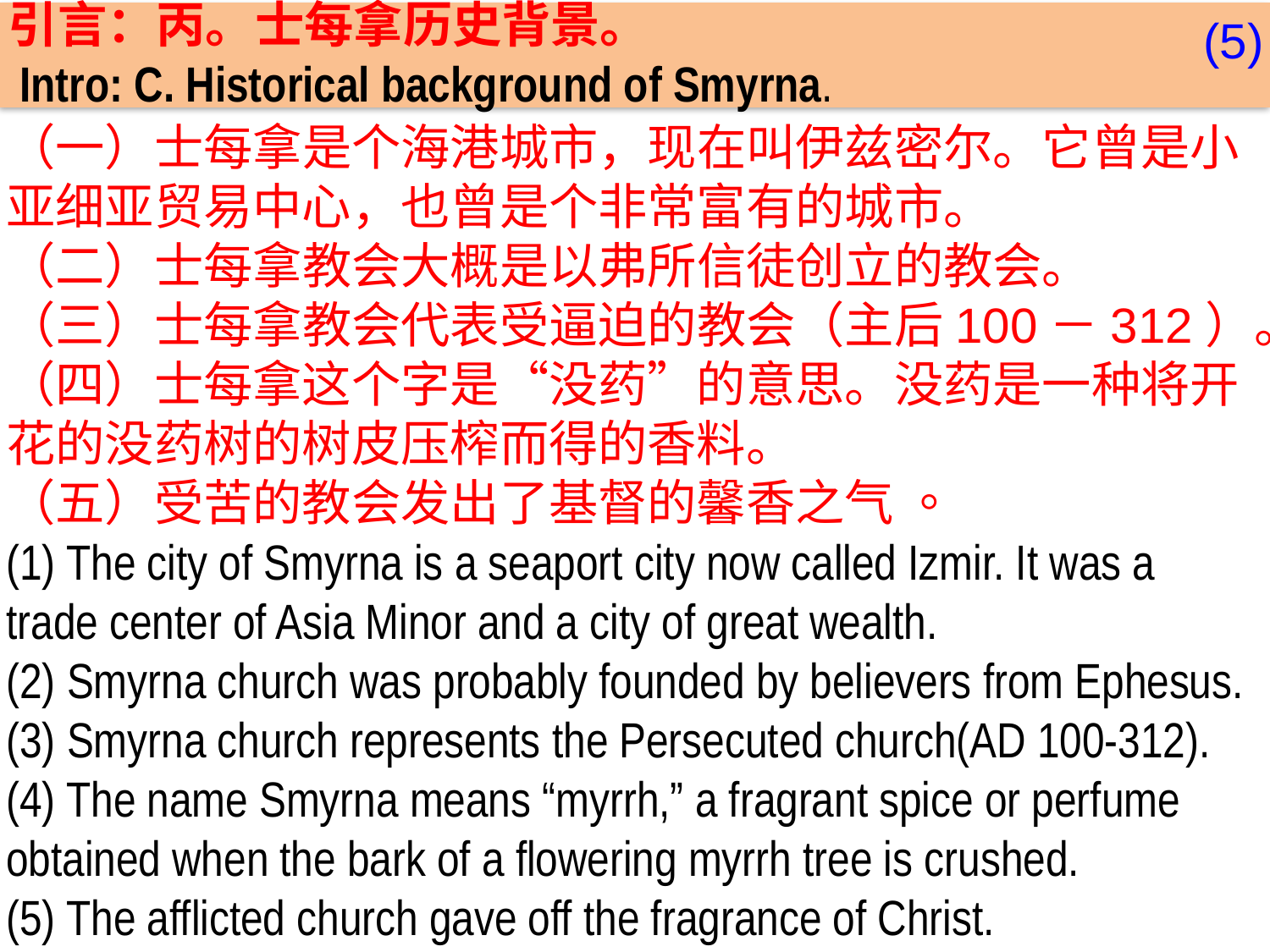

引言：丙。士每拿历史背景。
 Intro: C. Historical background of Smyrna.

(5)
（一）士每拿是个海港城市，现在叫伊兹密尔。它曾是小亚细亚贸易中心，也曾是个非常富有的城市。
（二）士每拿教会大概是以弗所信徒创立的教会。
（三）士每拿教会代表受逼迫的教会（主后100－312）。
（四）士每拿这个字是“没药”的意思。没药是一种将开花的没药树的树皮压榨而得的香料。
（五）受苦的教会发出了基督的馨香之气 。
(1) The city of Smyrna is a seaport city now called Izmir. It was a trade center of Asia Minor and a city of great wealth.
(2) Smyrna church was probably founded by believers from Ephesus.
(3) Smyrna church represents the Persecuted church(AD 100-312).
(4) The name Smyrna means “myrrh,” a fragrant spice or perfume obtained when the bark of a flowering myrrh tree is crushed.
(5) The afflicted church gave off the fragrance of Christ.